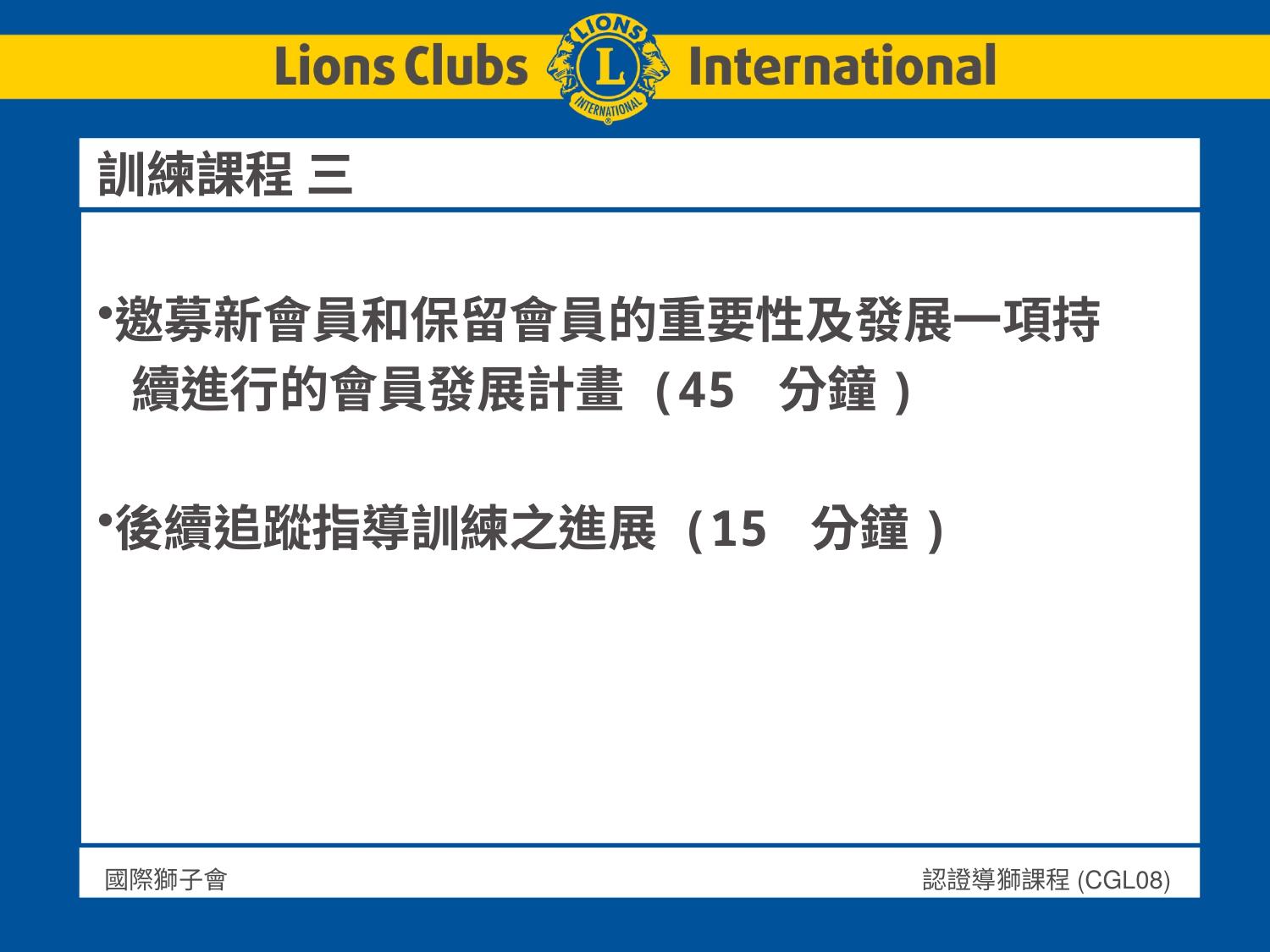

# 訓練課程 三

邀募新會員和保留會員的重要性及發展一項持
  續進行的會員發展計畫 (45 分鐘)

後續追蹤指導訓練之進展 (15 分鐘)